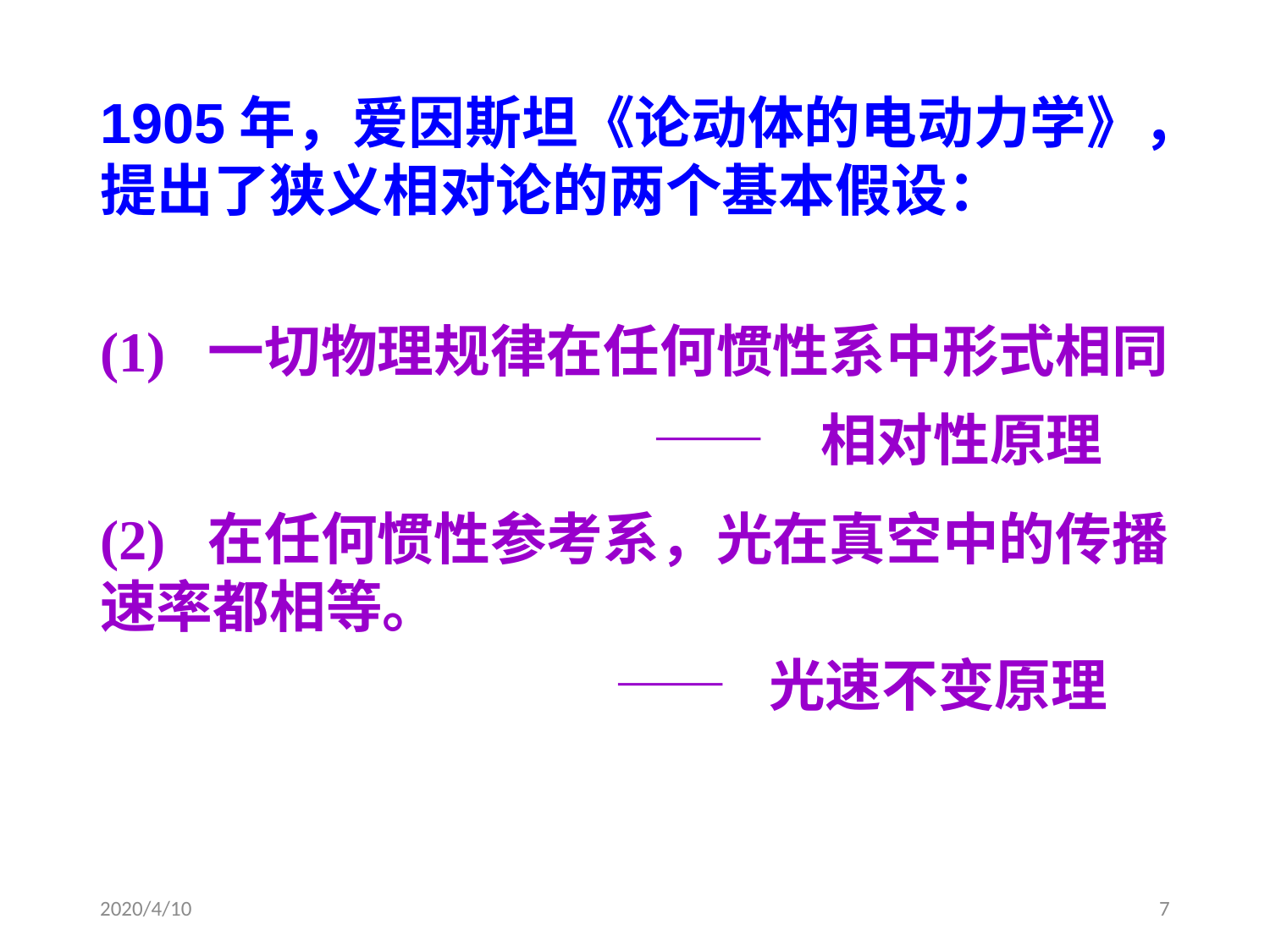

1905年，爱因斯坦《论动体的电动力学》，
提出了狭义相对论的两个基本假设：
(1)  一切物理规律在任何惯性系中形式相同
                                           ——   相对性原理
(2)  在任何惯性参考系，光在真空中的传播速率都相等。
                                        ——  光速不变原理
2020/4/10
7